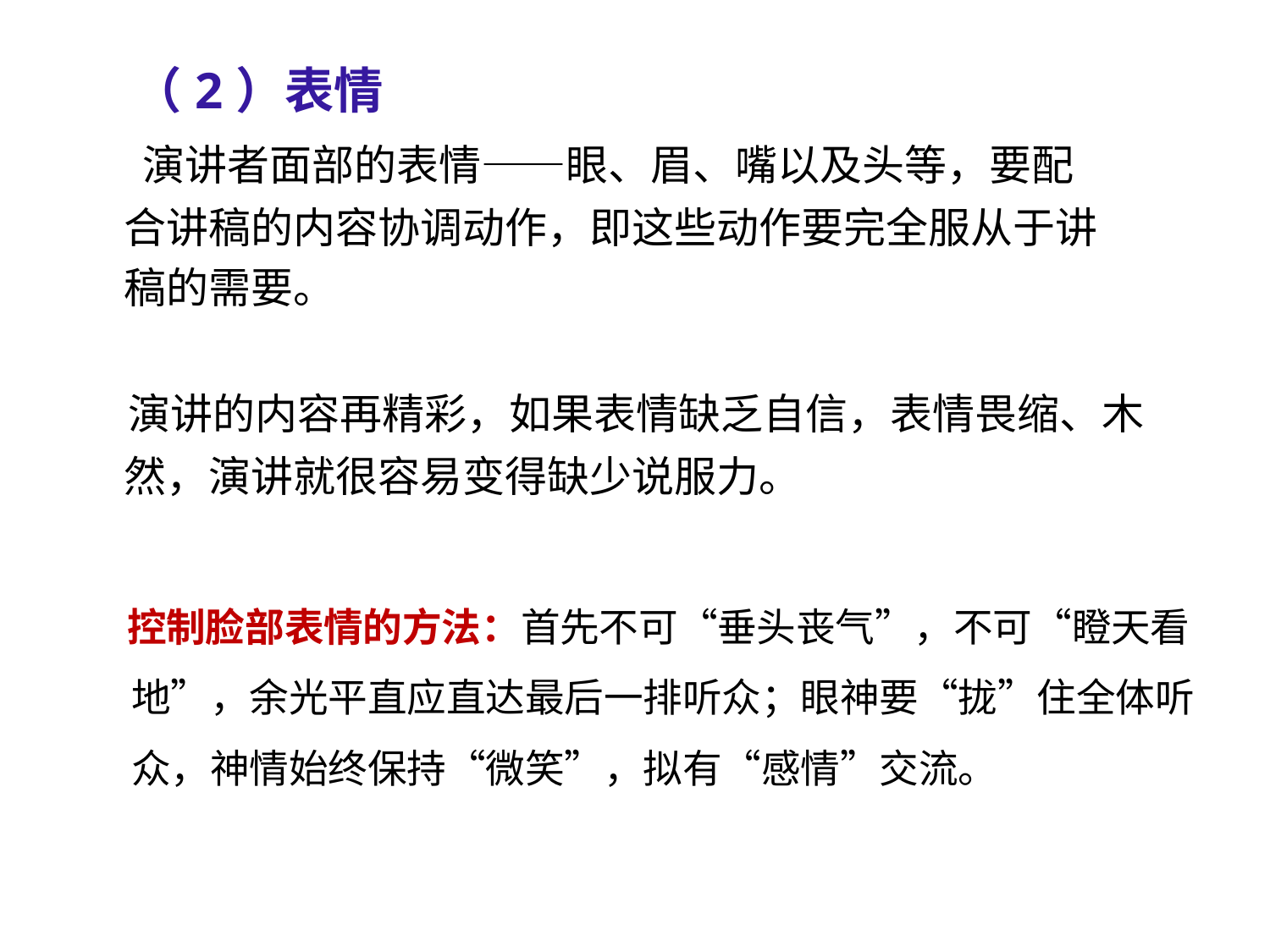

（2）表情
     演讲者面部的表情——眼、眉、嘴以及头等，要配合讲稿的内容协调动作，即这些动作要完全服从于讲稿的需要。
    演讲的内容再精彩，如果表情缺乏自信，表情畏缩、木然，演讲就很容易变得缺少说服力。
    控制脸部表情的方法：首先不可“垂头丧气”，不可“瞪天看地”，余光平直应直达最后一排听众；眼神要“拢”住全体听众，神情始终保持“微笑”，拟有“感情”交流。